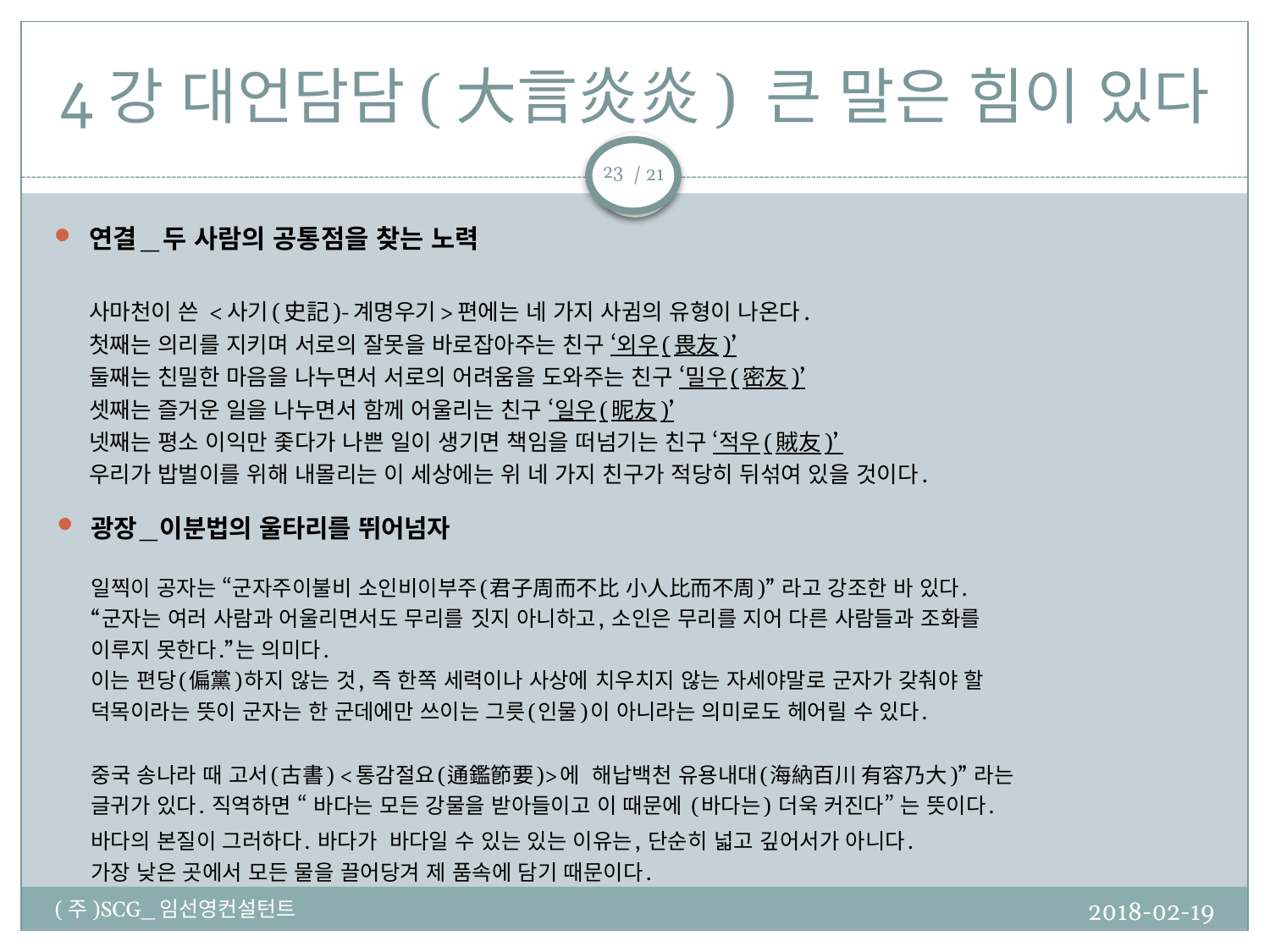

# 4강 대언담담(大言炎炎) 큰 말은 힘이 있다
23
연결_두 사람의 공통점을 찾는 노력

사마천이 쓴 <사기(史記)-계명우기>편에는 네 가지 사귐의 유형이 나온다.
첫째는 의리를 지키며 서로의 잘못을 바로잡아주는 친구 ‘외우(畏友)’
둘째는 친밀한 마음을 나누면서 서로의 어려움을 도와주는 친구 ‘밀우(密友)’
셋째는 즐거운 일을 나누면서 함께 어울리는 친구 ‘일우(昵友)’
넷째는 평소 이익만 좇다가 나쁜 일이 생기면 책임을 떠넘기는 친구 ‘적우(賊友)’
우리가 밥벌이를 위해 내몰리는 이 세상에는 위 네 가지 친구가 적당히 뒤섞여 있을 것이다.
광장_이분법의 울타리를 뛰어넘자

일찍이 공자는 “군자주이불비 소인비이부주(君子周而不比 小人比而不周)” 라고 강조한 바 있다.
“군자는 여러 사람과 어울리면서도 무리를 짓지 아니하고, 소인은 무리를 지어 다른 사람들과 조화를
이루지 못한다.”는 의미다.
이는 편당(偏黨)하지 않는 것, 즉 한쪽 세력이나 사상에 치우치지 않는 자세야말로 군자가 갖춰야 할
덕목이라는 뜻이 군자는 한 군데에만 쓰이는 그릇(인물)이 아니라는 의미로도 헤어릴 수 있다.

중국 송나라 때 고서(古書) <통감절요(通鑑節要)>에  해납백천 유용내대(海納百川 有容乃大)” 라는
글귀가 있다. 직역하면 “ 바다는 모든 강물을 받아들이고 이 때문에 (바다는) 더욱 커진다” 는 뜻이다.
바다의 본질이 그러하다. 바다가  바다일 수 있는 있는 이유는, 단순히 넓고 깊어서가 아니다.
가장 낮은 곳에서 모든 물을 끌어당겨 제 품속에 담기 때문이다.
2018-02-19
(주)SCG_임선영컨설턴트